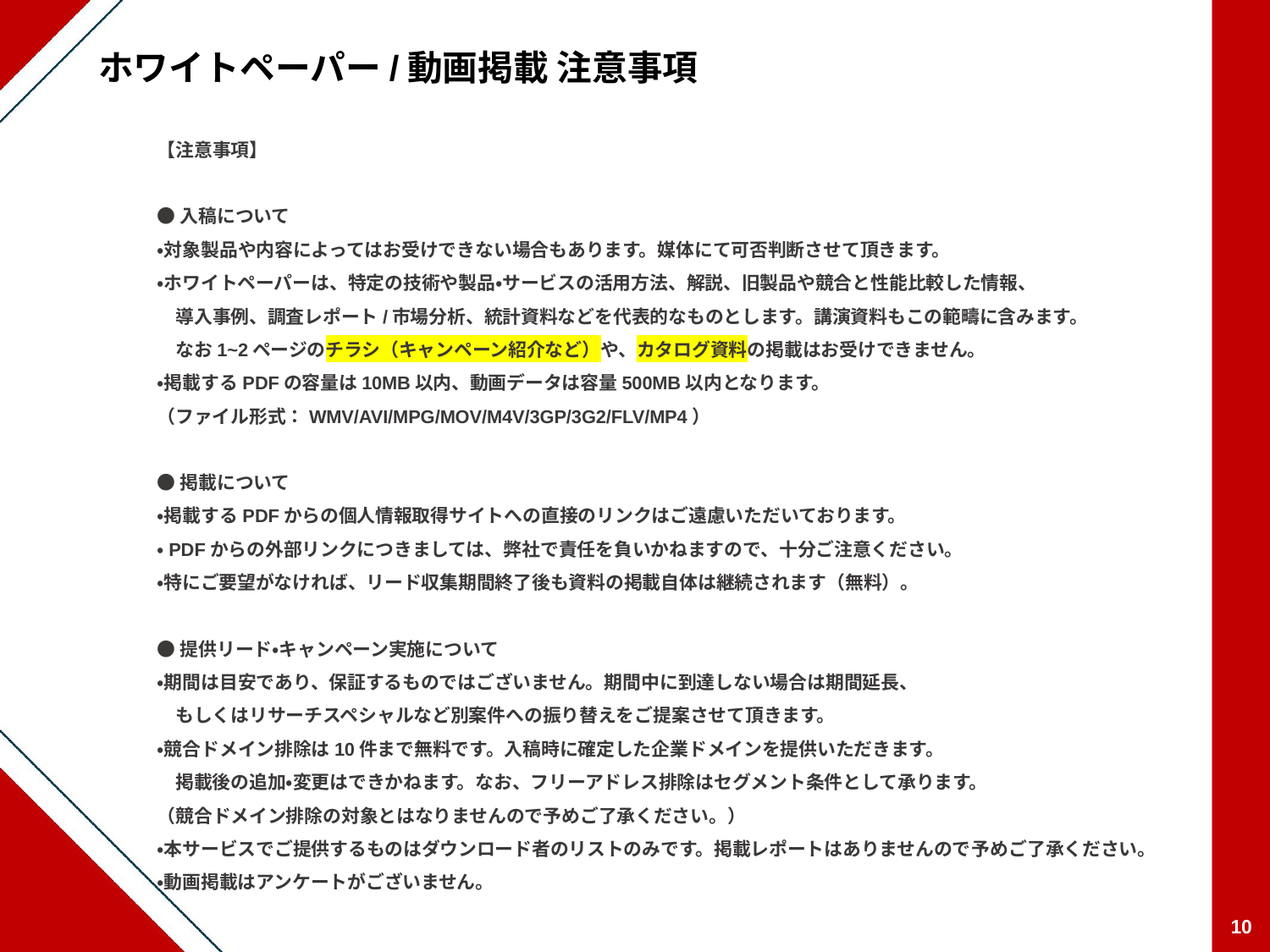

ホワイトペーパー/動画掲載 注意事項

【注意事項】

●入稿について
・対象製品や内容によってはお受けできない場合もあります。媒体にて可否判断させて頂きます。
・ホワイトペーパーは、特定の技術や製品・サービスの活用方法、解説、旧製品や競合と性能比較した情報、
　導入事例、調査レポート/市場分析、統計資料などを代表的なものとします。講演資料もこの範疇に含みます。
　なお1~2ページのチラシ（キャンペーン紹介など）や、カタログ資料の掲載はお受けできません。
・掲載するPDFの容量は10MB以内、動画データは容量500MB以内となります。
（ファイル形式：WMV/AVI/MPG/MOV/M4V/3GP/3G2/FLV/MP4）

●掲載について
・掲載するPDFからの個人情報取得サイトへの直接のリンクはご遠慮いただいております。
・PDFからの外部リンクにつきましては、弊社で責任を負いかねますので、十分ご注意ください。
・特にご要望がなければ、リード収集期間終了後も資料の掲載自体は継続されます（無料）。

●提供リード・キャンペーン実施について
・期間は目安であり、保証するものではございません。期間中に到達しない場合は期間延長、
　もしくはリサーチスペシャルなど別案件への振り替えをご提案させて頂きます。
・競合ドメイン排除は10件まで無料です。入稿時に確定した企業ドメインを提供いただきます。
　掲載後の追加・変更はできかねます。なお、フリーアドレス排除はセグメント条件として承ります。
（競合ドメイン排除の対象とはなりませんので予めご了承ください。）
・本サービスでご提供するものはダウンロード者のリストのみです。掲載レポートはありませんので予めご了承ください。
・動画掲載はアンケートがございません。
10